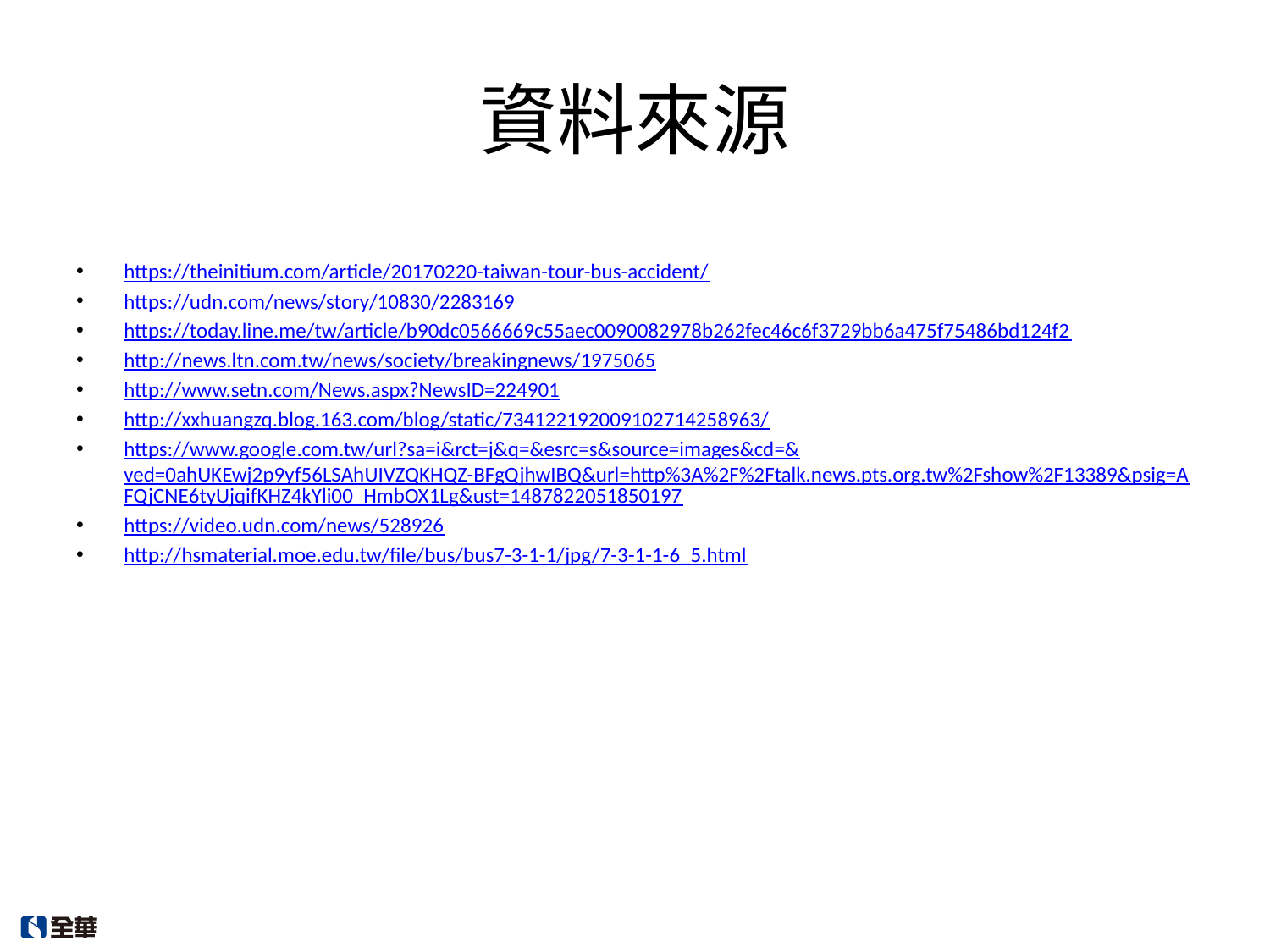

# 資料來源

https://theinitium.com/article/20170220-taiwan-tour-bus-accident/
https://udn.com/news/story/10830/2283169
https://today.line.me/tw/article/b90dc0566669c55aec0090082978b262fec46c6f3729bb6a475f75486bd124f2
http://news.ltn.com.tw/news/society/breakingnews/1975065
http://www.setn.com/News.aspx?NewsID=224901
http://xxhuangzq.blog.163.com/blog/static/734122192009102714258963/
https://www.google.com.tw/url?sa=i&rct=j&q=&esrc=s&source=images&cd=&ved=0ahUKEwj2p9yf56LSAhUIVZQKHQZ-BFgQjhwIBQ&url=http%3A%2F%2Ftalk.news.pts.org.tw%2Fshow%2F13389&psig=AFQjCNE6tyUjqifKHZ4kYli00_HmbOX1Lg&ust=1487822051850197
https://video.udn.com/news/528926
http://hsmaterial.moe.edu.tw/file/bus/bus7-3-1-1/jpg/7-3-1-1-6_5.html